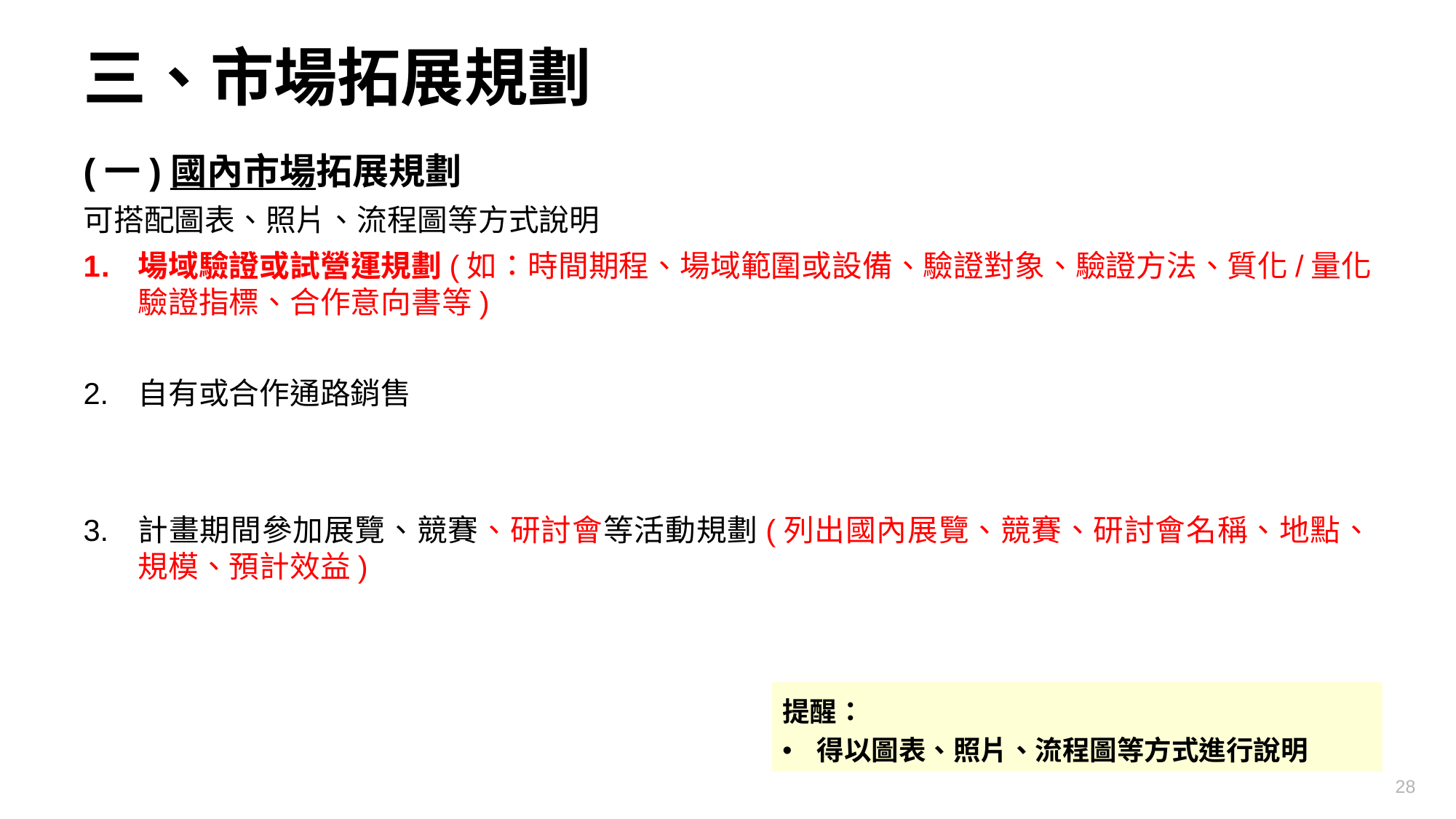

# 三、市場拓展規劃
(一)國內市場拓展規劃
可搭配圖表、照片、流程圖等方式說明
場域驗證或試營運規劃(如：時間期程、場域範圍或設備、驗證對象、驗證方法、質化/量化驗證指標、合作意向書等)

自有或合作通路銷售

計畫期間參加展覽、競賽、研討會等活動規劃(列出國內展覽、競賽、研討會名稱、地點、規模、預計效益)

提醒：
得以圖表、照片、流程圖等方式進行說明
28